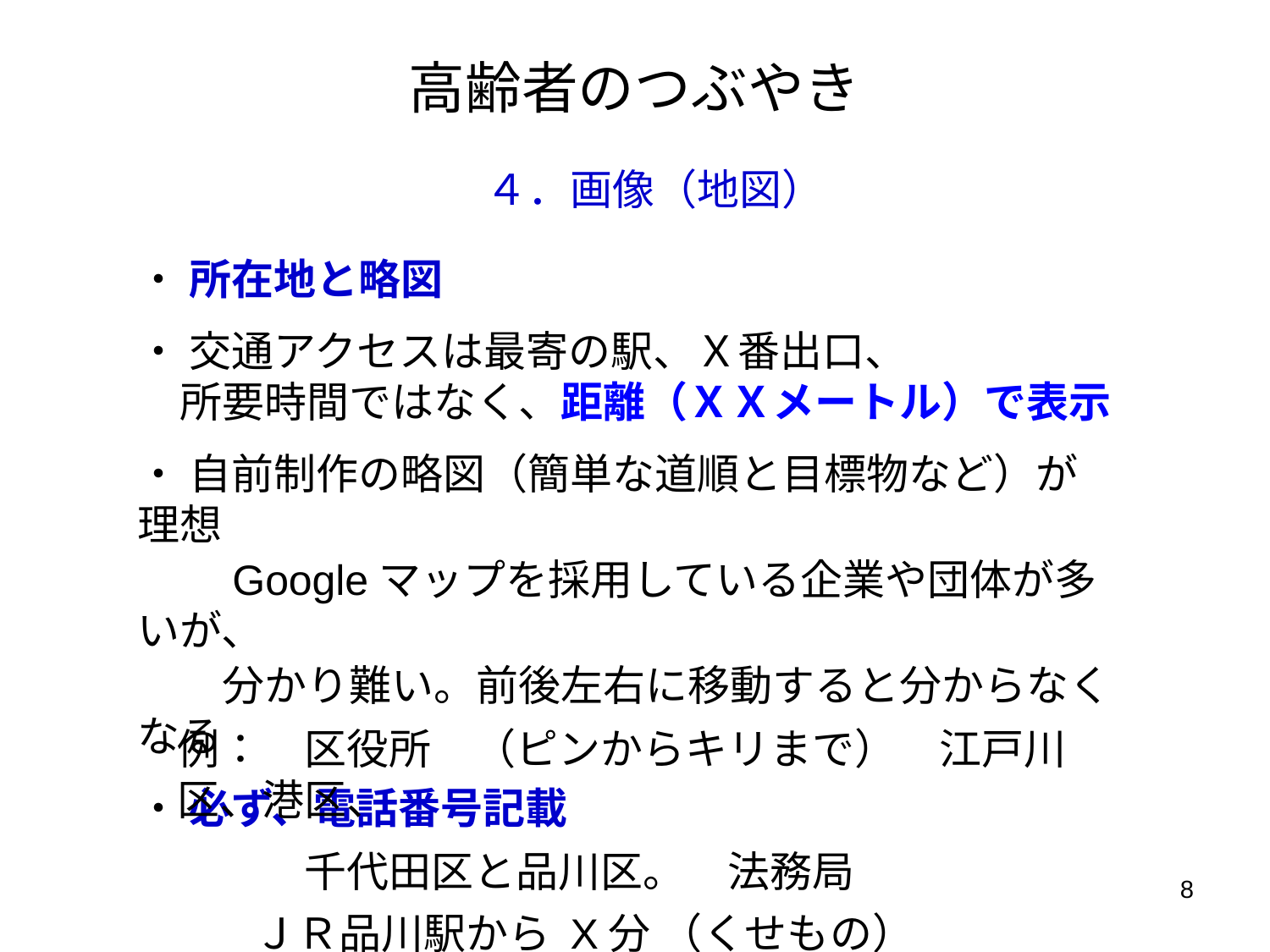

# 高齢者のつぶやき
４．画像（地図）
・ 所在地と略図
・ 交通アクセスは最寄の駅、Ｘ番出口、
　所要時間ではなく、距離（ＸＸメートル）で表示
・ 自前制作の略図（簡単な道順と目標物など）が理想
　　Googleマップを採用している企業や団体が多いが、
　　分かり難い。前後左右に移動すると分からなくなる
・ 必ず、電話番号記載
例：　区役所　（ピンからキリまで）　江戸川区、港区、
　　　千代田区と品川区。　法務局
       ＪＲ品川駅から X分 （くせもの）
8